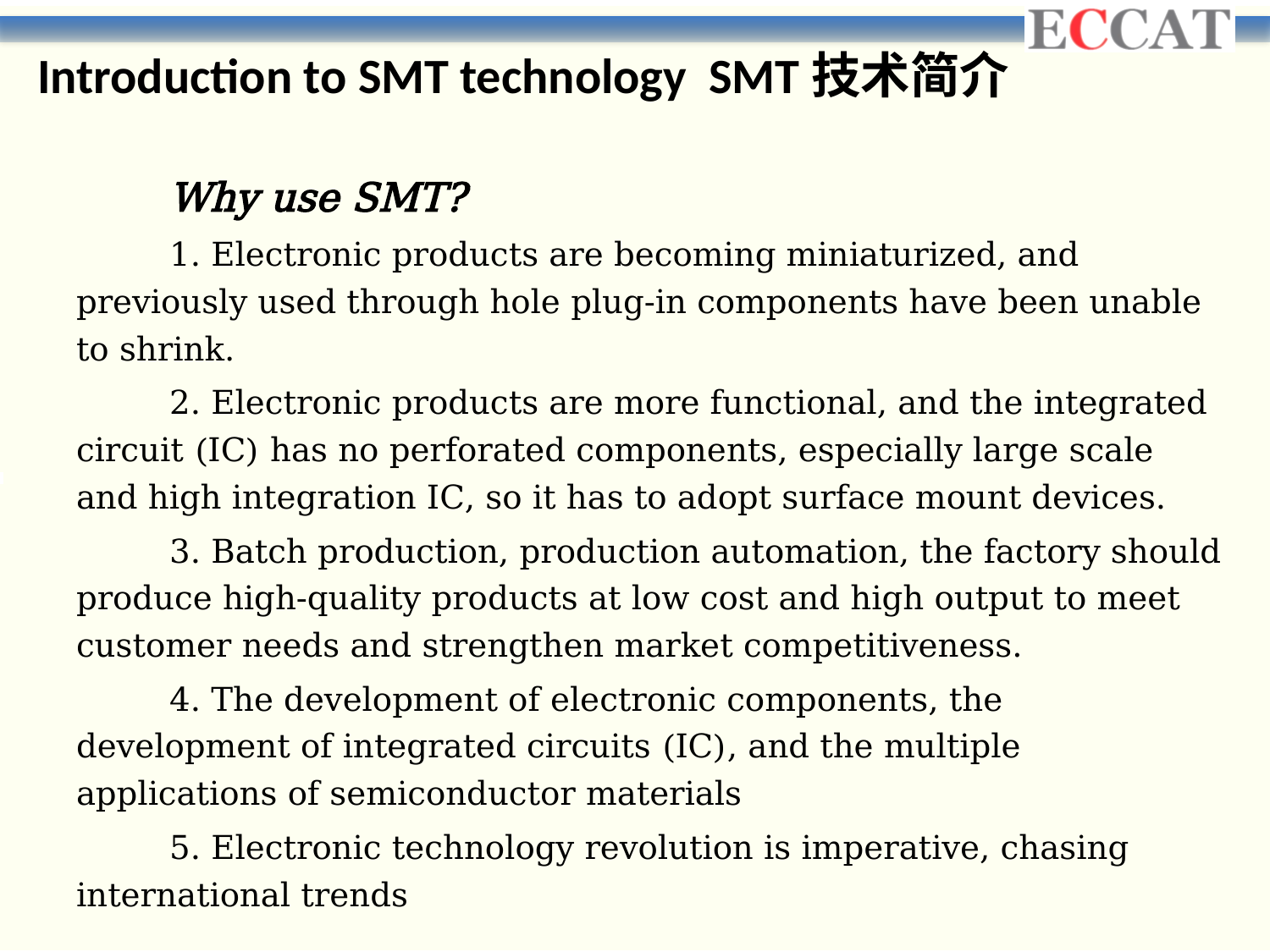

Introduction to SMT technology  SMT技术简介
         Why use SMT?
         1. Electronic products are becoming miniaturized, and previously used through hole plug-in components have been unable to shrink.
         2. Electronic products are more functional, and the integrated circuit (IC) has no perforated components, especially large scale and high integration IC, so it has to adopt surface mount devices.
         3. Batch production, production automation, the factory should produce high-quality products at low cost and high output to meet customer needs and strengthen market competitiveness.
         4. The development of electronic components, the development of integrated circuits (IC), and the multiple applications of semiconductor materials
         5. Electronic technology revolution is imperative, chasing international trends